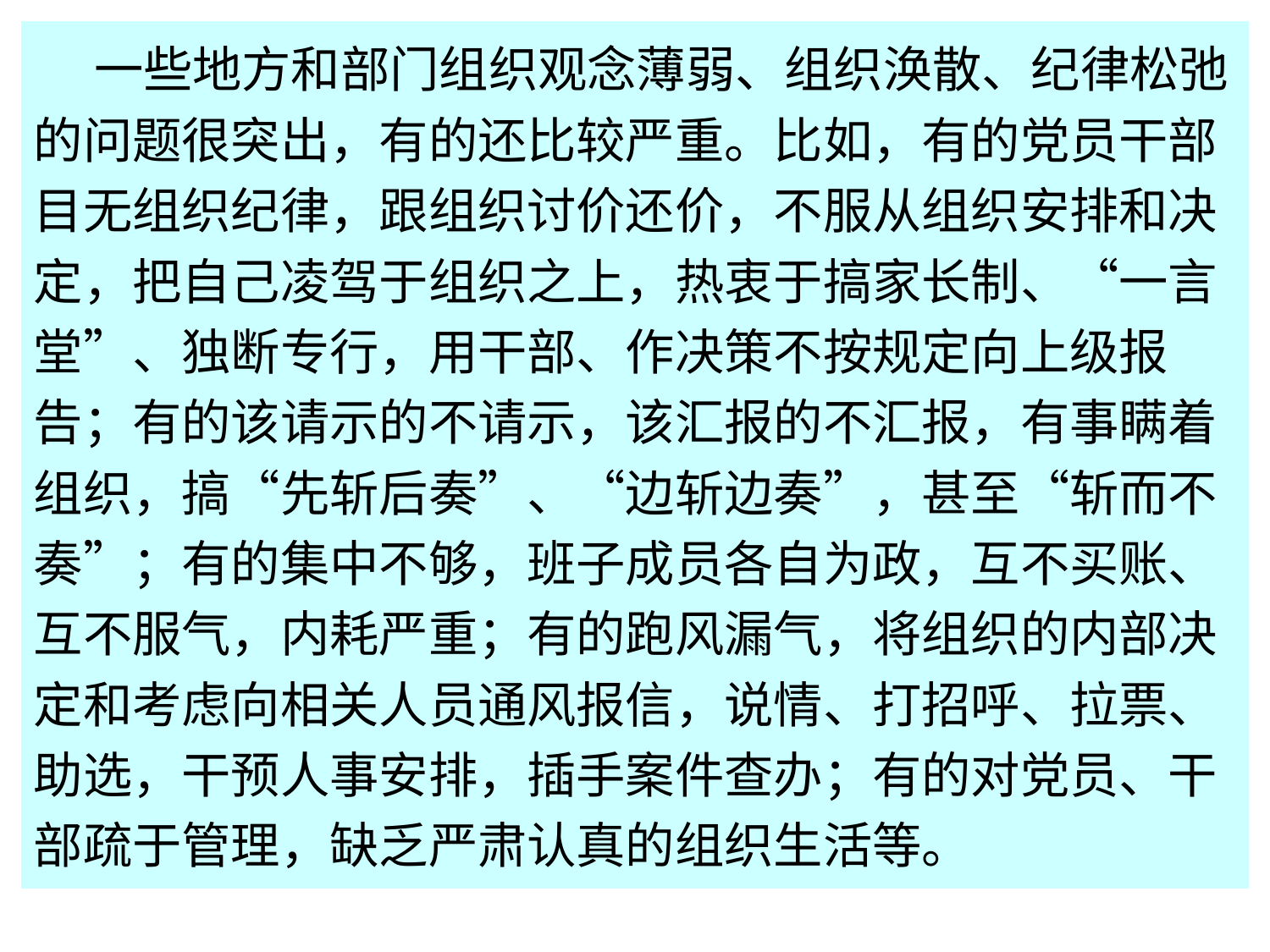

一些地方和部门组织观念薄弱、组织涣散、纪律松弛的问题很突出，有的还比较严重。比如，有的党员干部目无组织纪律，跟组织讨价还价，不服从组织安排和决定，把自己凌驾于组织之上，热衷于搞家长制、“一言堂”、独断专行，用干部、作决策不按规定向上级报告；有的该请示的不请示，该汇报的不汇报，有事瞒着组织，搞“先斩后奏”、“边斩边奏”，甚至“斩而不奏”；有的集中不够，班子成员各自为政，互不买账、互不服气，内耗严重；有的跑风漏气，将组织的内部决定和考虑向相关人员通风报信，说情、打招呼、拉票、助选，干预人事安排，插手案件查办；有的对党员、干部疏于管理，缺乏严肃认真的组织生活等。